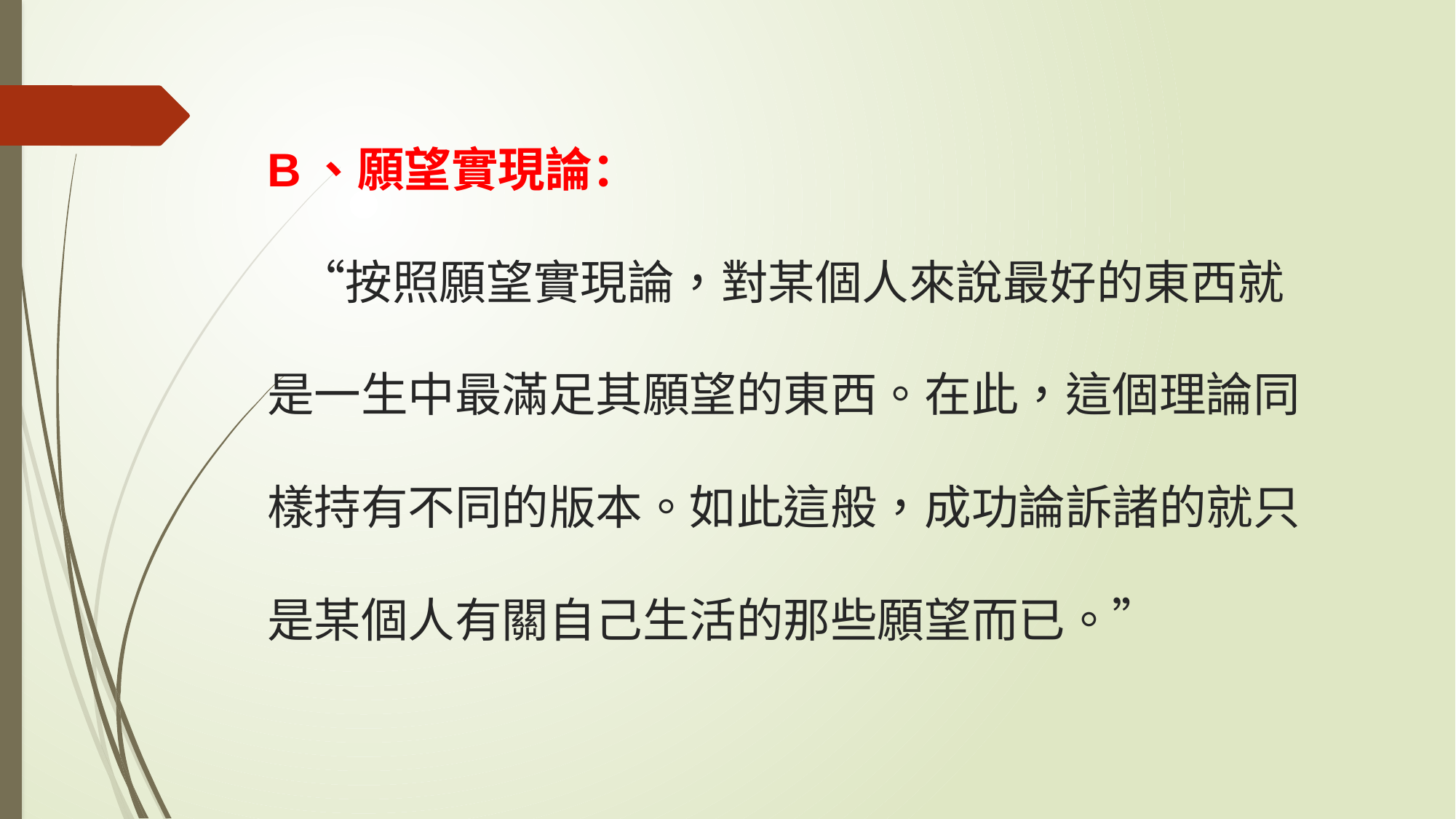

# B、願望實現論： “按照願望實現論，對某個人來說最好的東西就是一生中最滿足其願望的東西。在此，這個理論同樣持有不同的版本。如此這般，成功論訴諸的就只是某個人有關自己生活的那些願望而已。”